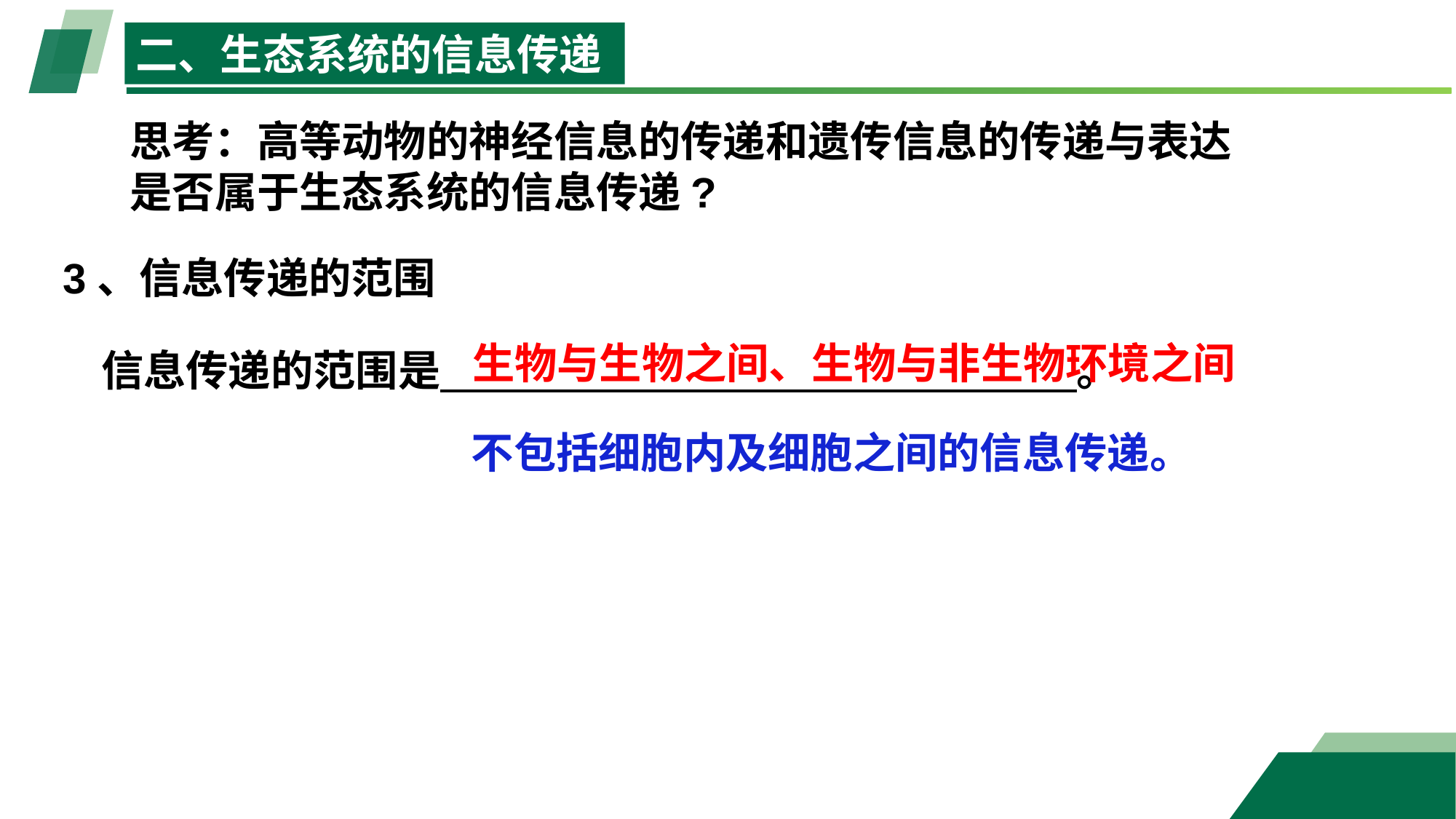

二、生态系统的信息传递
思考：高等动物的神经信息的传递和遗传信息的传递与表达是否属于生态系统的信息传递?
3、信息传递的范围
生物与生物之间、生物与非生物环境之间
信息传递的范围是                                                                  。
不包括细胞内及细胞之间的信息传递。